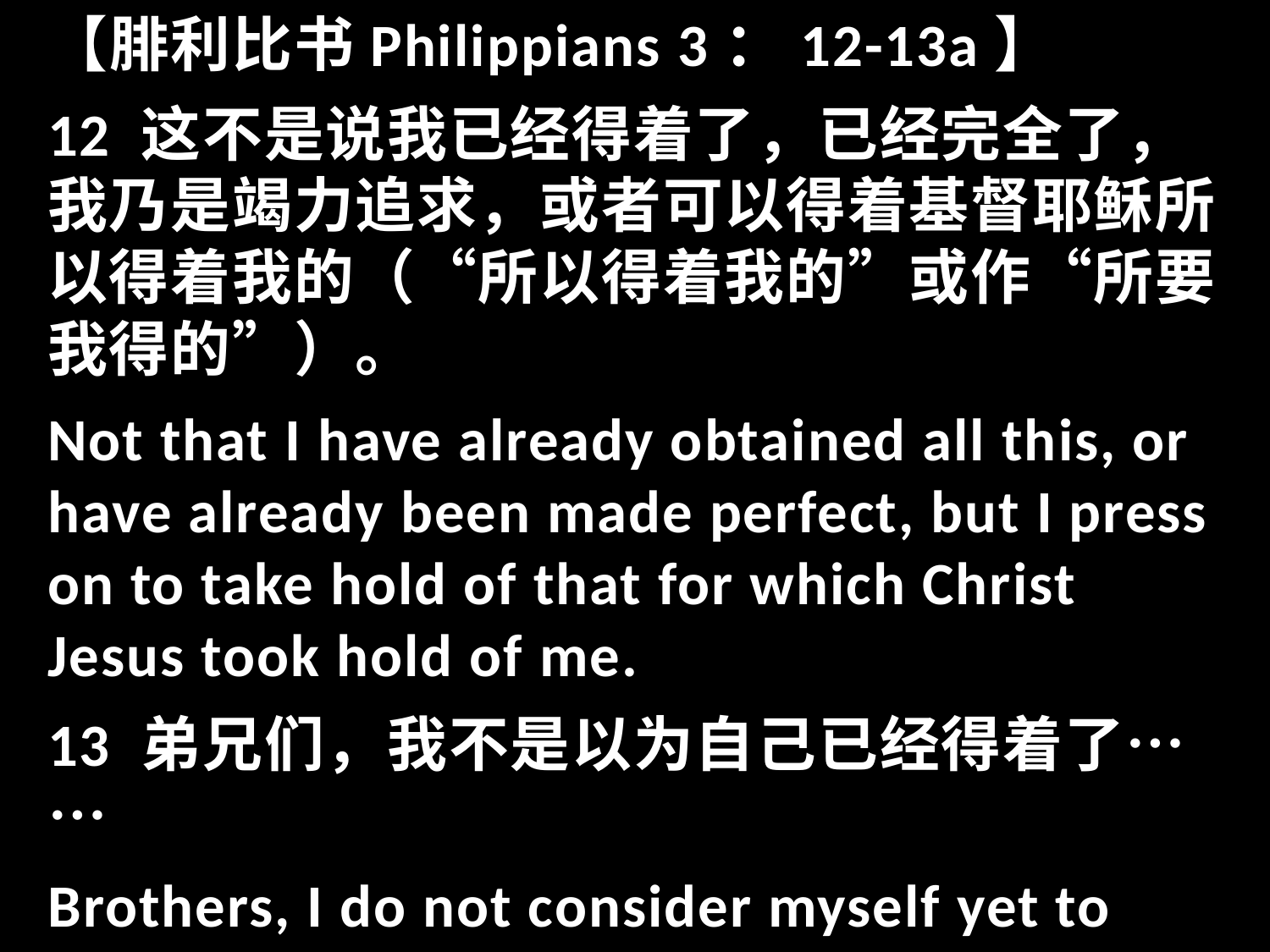

【腓利比书Philippians 3：12-13a】
12 这不是说我已经得着了，已经完全了，我乃是竭力追求，或者可以得着基督耶稣所以得着我的（“所以得着我的”或作“所要我得的”）。
Not that I have already obtained all this, or have already been made perfect, but I press on to take hold of that for which Christ Jesus took hold of me.
13 弟兄们，我不是以为自己已经得着了……
Brothers, I do not consider myself yet to have taken hold of it….